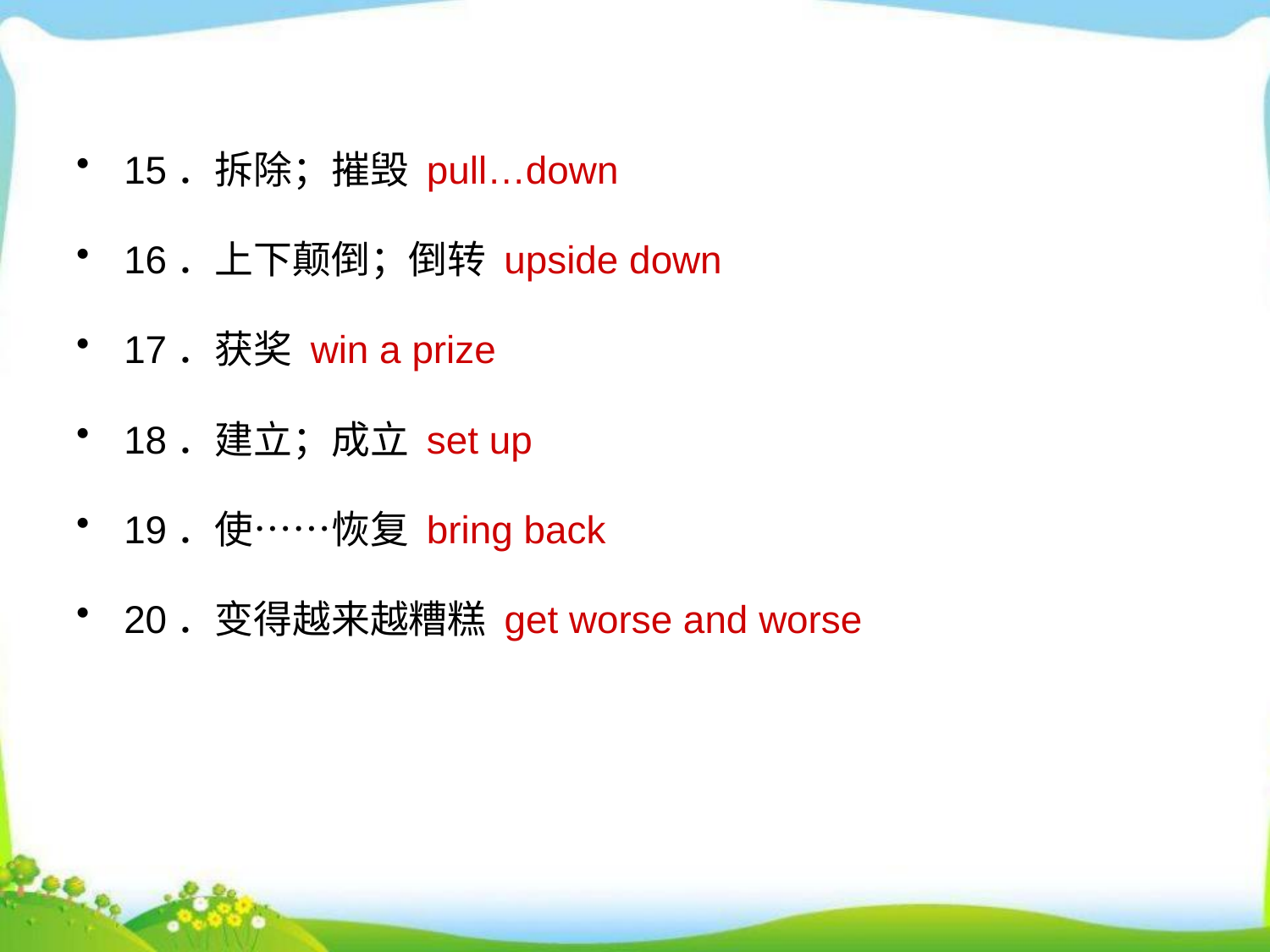

15．拆除；摧毁 pull…down

16．上下颠倒；倒转 upside down

17．获奖 win a prize

18．建立；成立 set up

19．使……恢复 bring back

20．变得越来越糟糕 get worse and worse